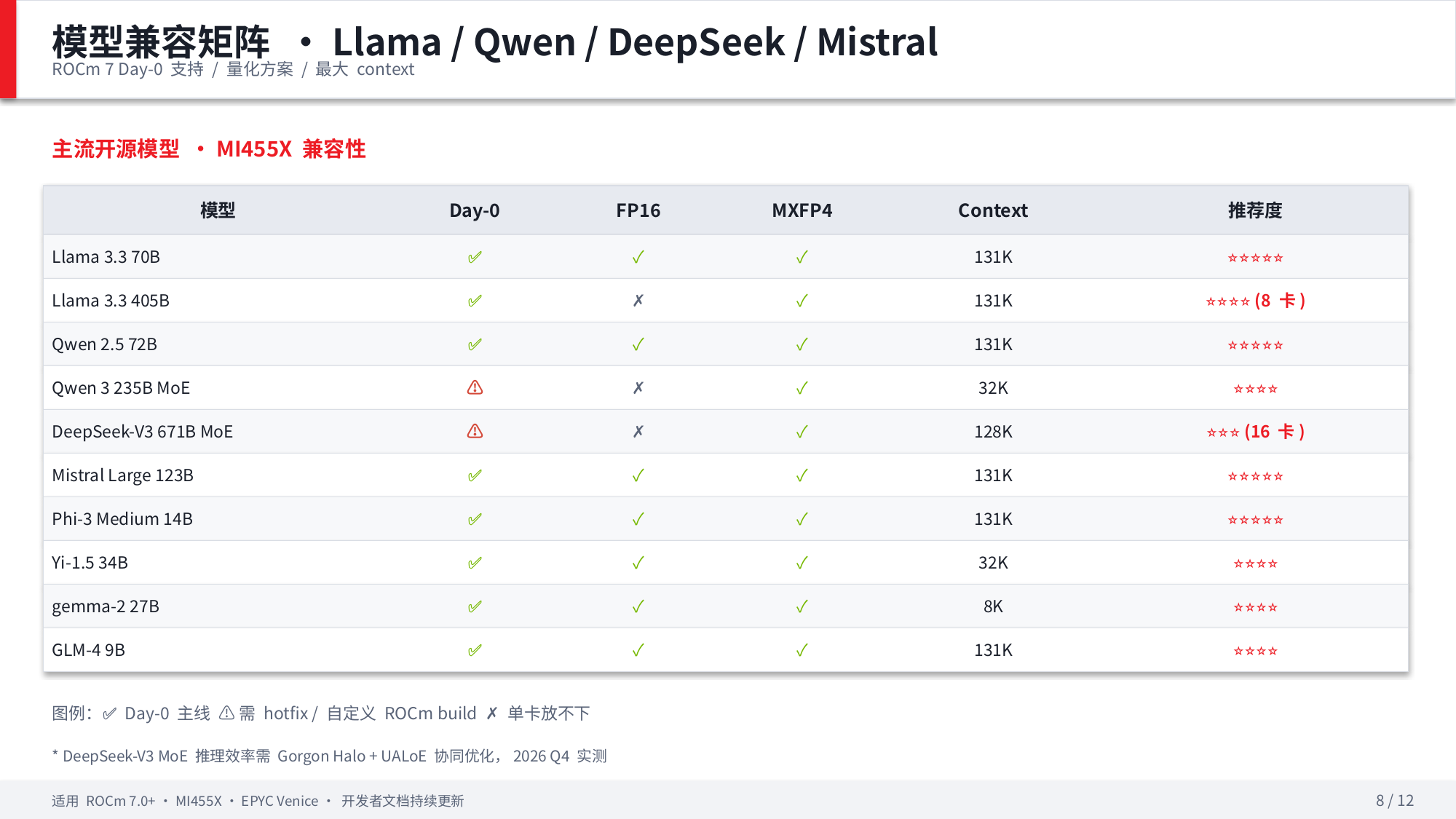

模型兼容矩阵 · Llama / Qwen / DeepSeek / Mistral
ROCm 7 Day-0 支持 / 量化方案 / 最大 context
主流开源模型 · MI455X 兼容性

模型
Day-0
FP16
MXFP4
Context
推荐度

Llama 3.3 70B
✅
✓
✓
131K
⭐⭐⭐⭐⭐

Llama 3.3 405B
✅
✗
✓
131K
⭐⭐⭐⭐ (8 卡)

Qwen 2.5 72B
✅
✓
✓
131K
⭐⭐⭐⭐⭐

Qwen 3 235B MoE
⚠️
✗
✓
32K
⭐⭐⭐⭐

DeepSeek-V3 671B MoE
⚠️
✗
✓
128K
⭐⭐⭐ (16 卡)

Mistral Large 123B
✅
✓
✓
131K
⭐⭐⭐⭐⭐

Phi-3 Medium 14B
✅
✓
✓
131K
⭐⭐⭐⭐⭐

Yi-1.5 34B
✅
✓
✓
32K
⭐⭐⭐⭐

gemma-2 27B
✅
✓
✓
8K
⭐⭐⭐⭐

GLM-4 9B
✅
✓
✓
131K
⭐⭐⭐⭐
图例：✅ Day-0 主线  ⚠️ 需 hotfix / 自定义 ROCm build  ✗ 单卡放不下
* DeepSeek-V3 MoE 推理效率需 Gorgon Halo + UALoE 协同优化，2026 Q4 实测

适用 ROCm 7.0+ · MI455X · EPYC Venice · 开发者文档持续更新
8 / 12